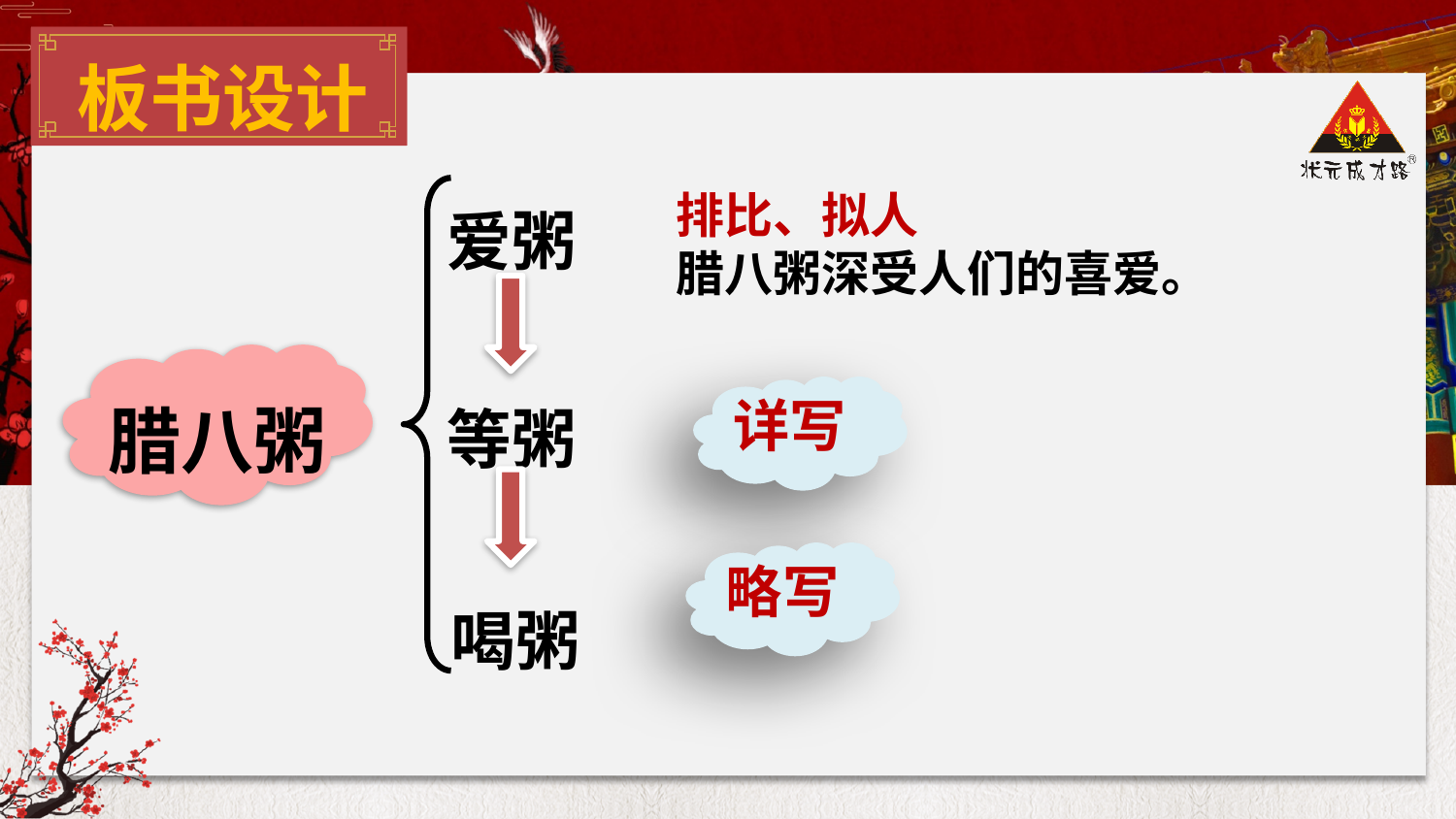

板书设计

爱粥
排比、拟人
腊八粥深受人们的喜爱。

腊八粥
等粥

详写

略写
喝粥